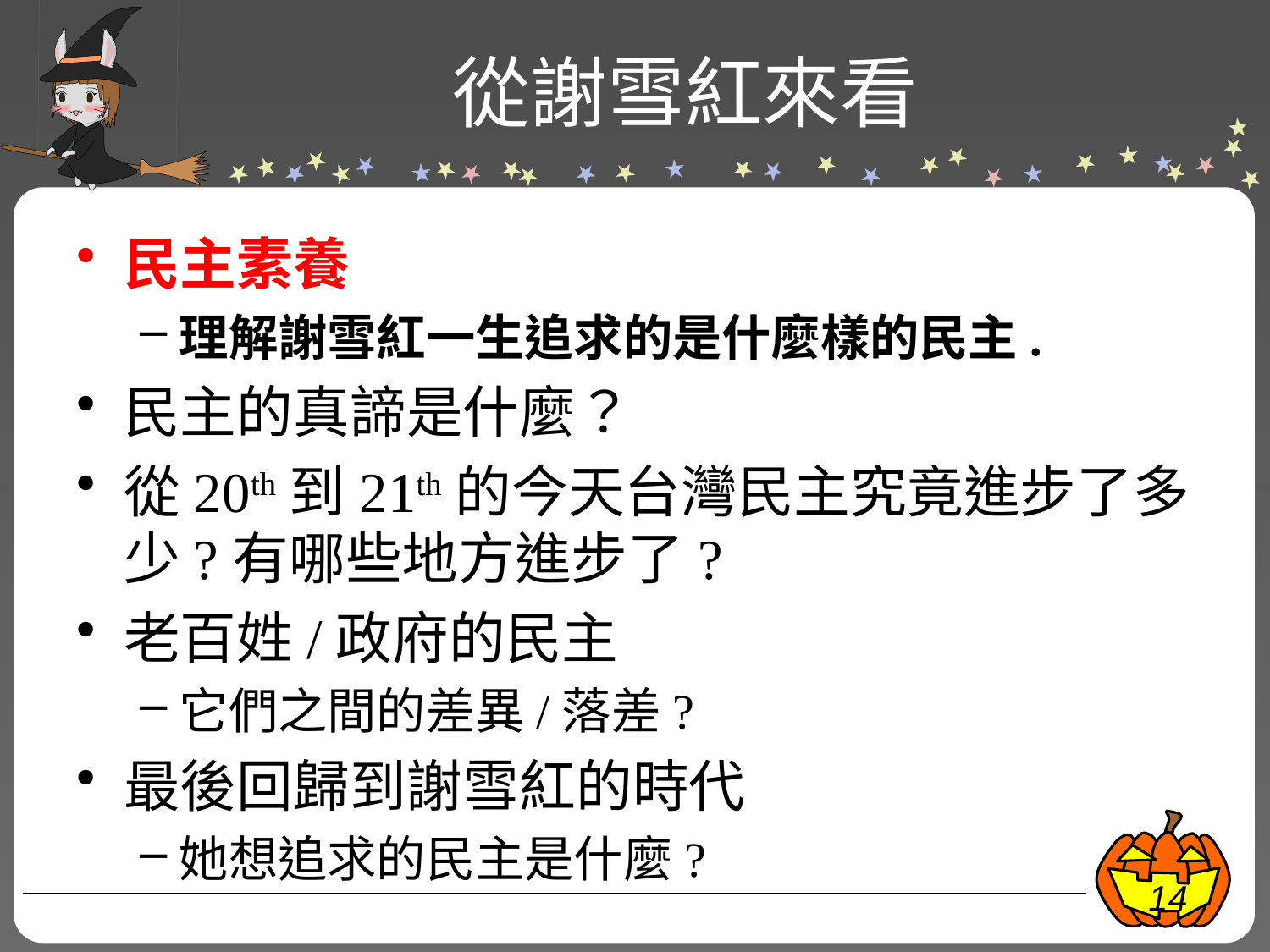

# 從謝雪紅來看
民主素養
理解謝雪紅一生追求的是什麼樣的民主.
民主的真諦是什麼？
從20th到21th的今天台灣民主究竟進步了多少?有哪些地方進步了?
老百姓/政府的民主
它們之間的差異/落差?
最後回歸到謝雪紅的時代
她想追求的民主是什麼?
14